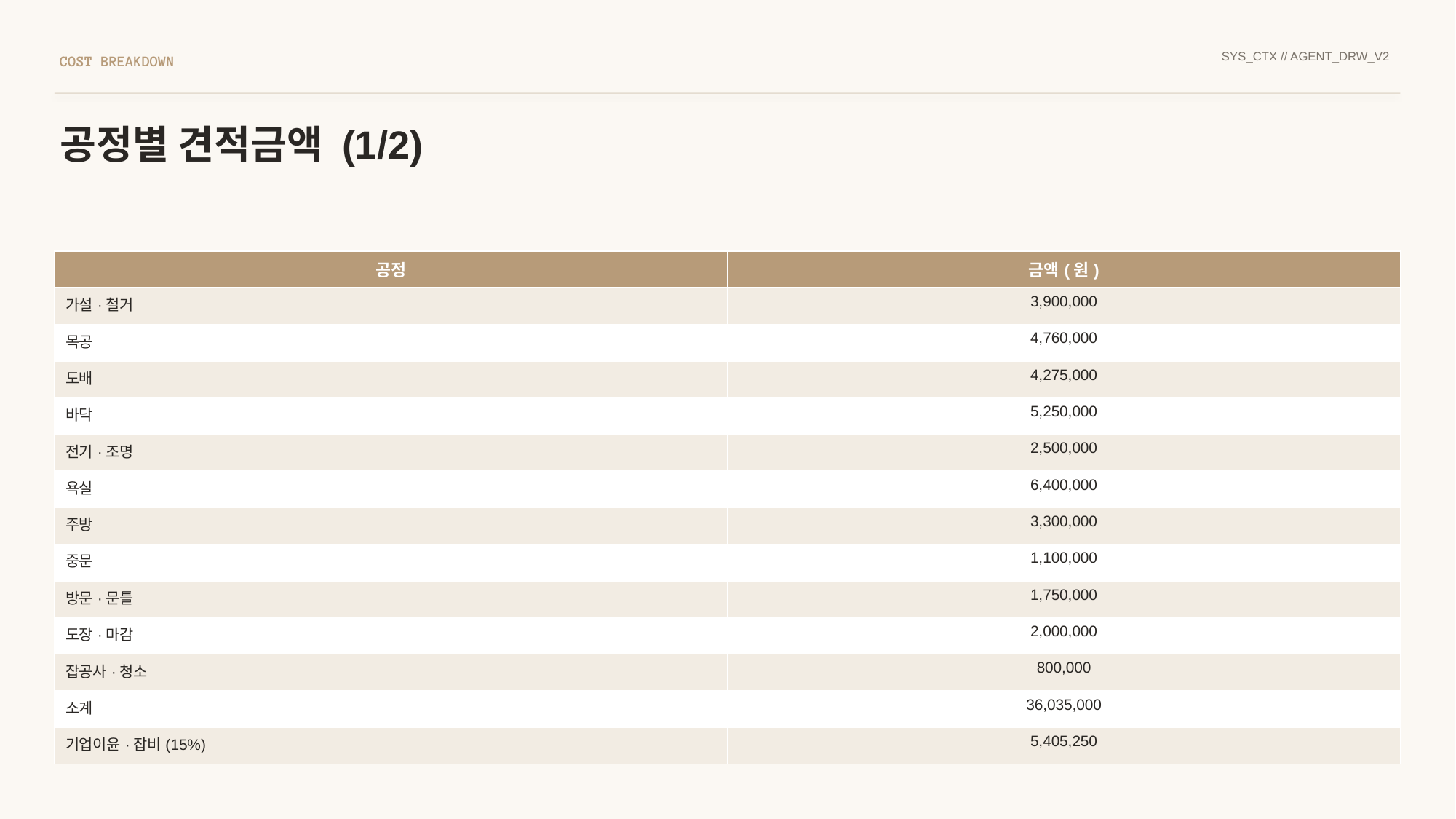

SYS_CTX // AGENT_DRW_V2
COST BREAKDOWN

공정별 견적금액 (1/2)
| 공정 | 금액(원) |
| --- | --- |
| 가설·철거 | 3,900,000 |
| 목공 | 4,760,000 |
| 도배 | 4,275,000 |
| 바닥 | 5,250,000 |
| 전기·조명 | 2,500,000 |
| 욕실 | 6,400,000 |
| 주방 | 3,300,000 |
| 중문 | 1,100,000 |
| 방문·문틀 | 1,750,000 |
| 도장·마감 | 2,000,000 |
| 잡공사·청소 | 800,000 |
| 소계 | 36,035,000 |
| 기업이윤·잡비(15%) | 5,405,250 |